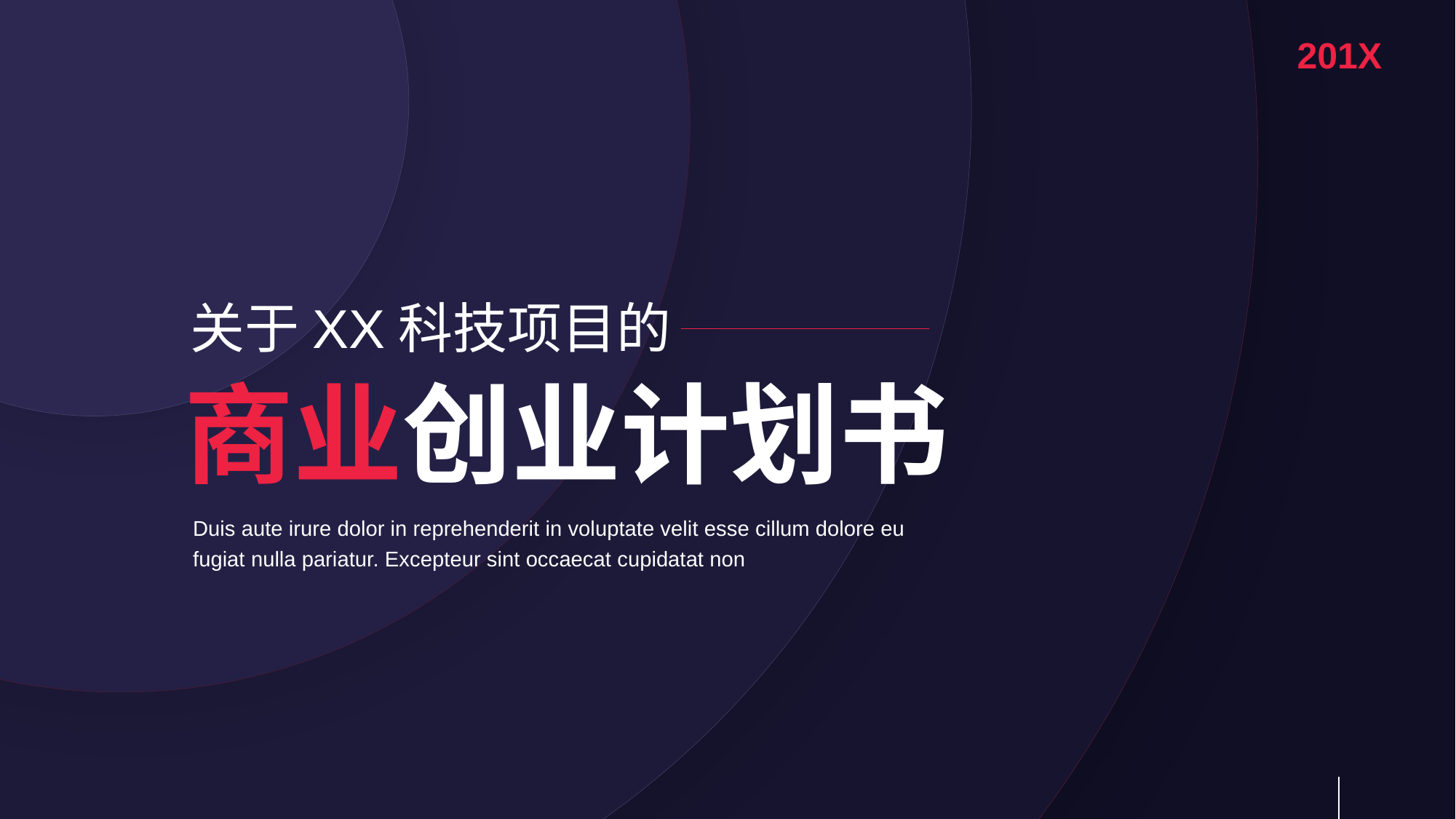

201X
关于XX科技项目的
商业创业计划书
Duis aute irure dolor in reprehenderit in voluptate velit esse cillum dolore eu fugiat nulla pariatur. Excepteur sint occaecat cupidatat non